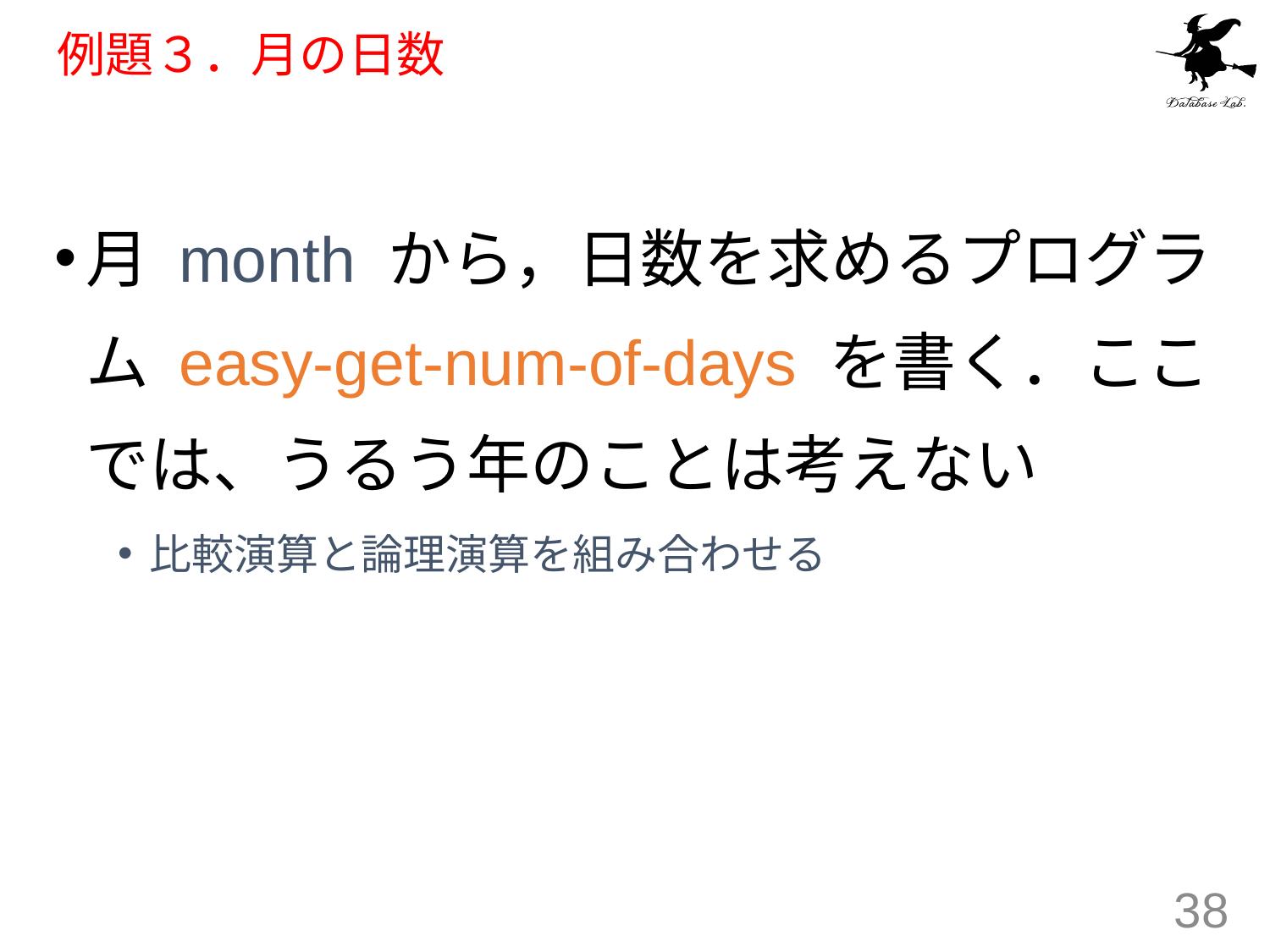

# 例題３．月の日数
月 month から，日数を求めるプログラム easy-get-num-of-days を書く．ここでは、うるう年のことは考えない
比較演算と論理演算を組み合わせる

38